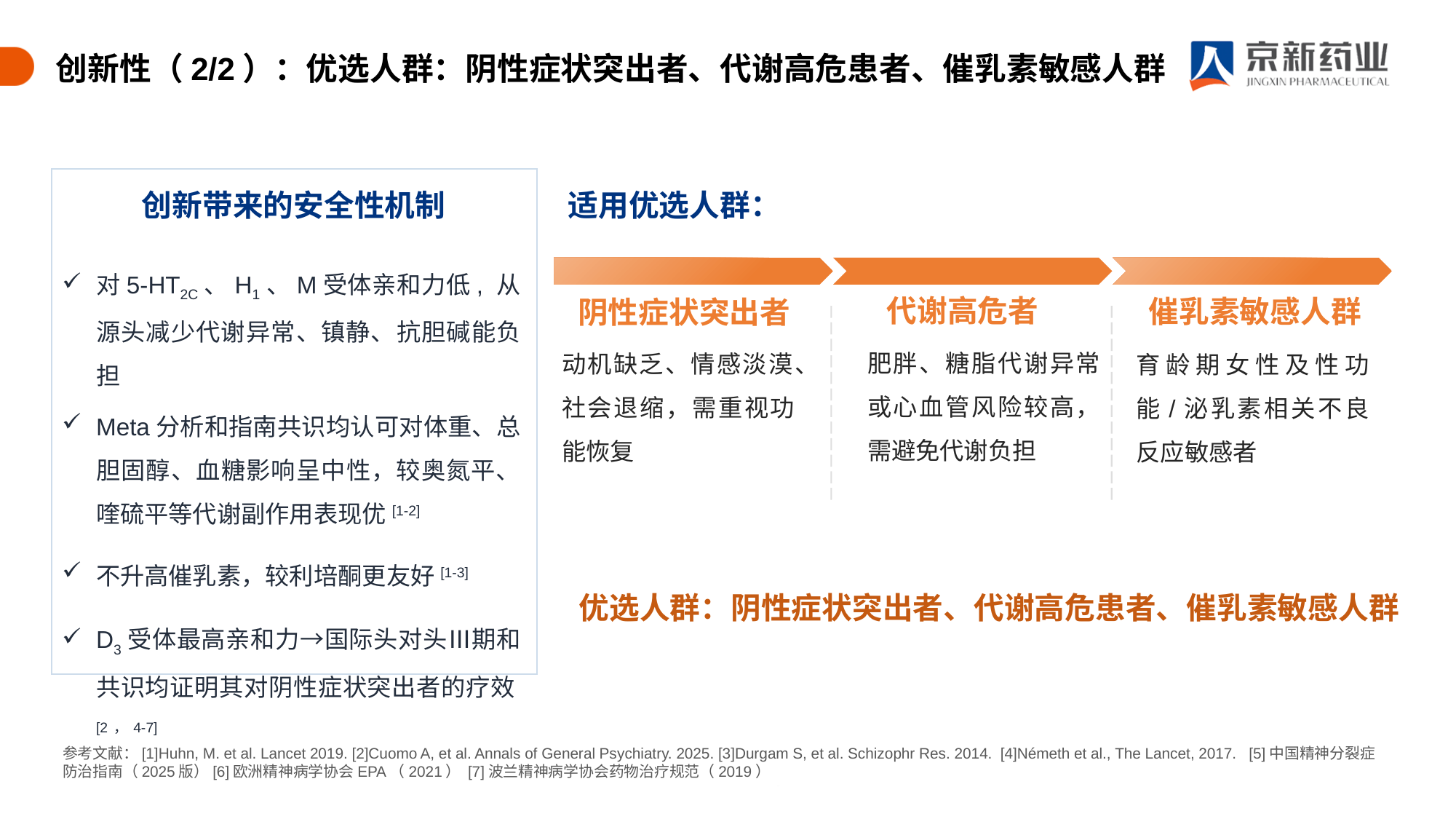

创新性（2/2）：优选人群：阴性症状突出者、代谢高危患者、催乳素敏感人群

创新带来的安全性机制
适用优选人群：
对5-HT2C、H1、M受体亲和力低, 从源头减少代谢异常、镇静、抗胆碱能负担
Meta分析和指南共识均认可对体重、总胆固醇、血糖影响呈中性，较奥氮平、喹硫平等代谢副作用表现优[1-2]
不升高催乳素，较利培酮更友好[1-3]
D3受体最高亲和力→国际头对头Ⅲ期和共识均证明其对阴性症状突出者的疗效[2，4-7]

代谢高危者
催乳素敏感人群
阴性症状突出者
肥胖、糖脂代谢异常或心血管风险较高，需避免代谢负担
动机缺乏、情感淡漠、社会退缩，需重视功能恢复
育龄期女性及性功能/泌乳素相关不良反应敏感者
优选人群：阴性症状突出者、代谢高危患者、催乳素敏感人群
参考文献：[1]Huhn, M. et al. Lancet 2019. [2]Cuomo A, et al. Annals of General Psychiatry. 2025. [3]Durgam S, et al. Schizophr Res. 2014.  [4]Németh et al., The Lancet, 2017.   [5]中国精神分裂症防治指南（2025版）[6]欧洲精神病学协会EPA（2021） [7]波兰精神病学协会药物治疗规范（2019）